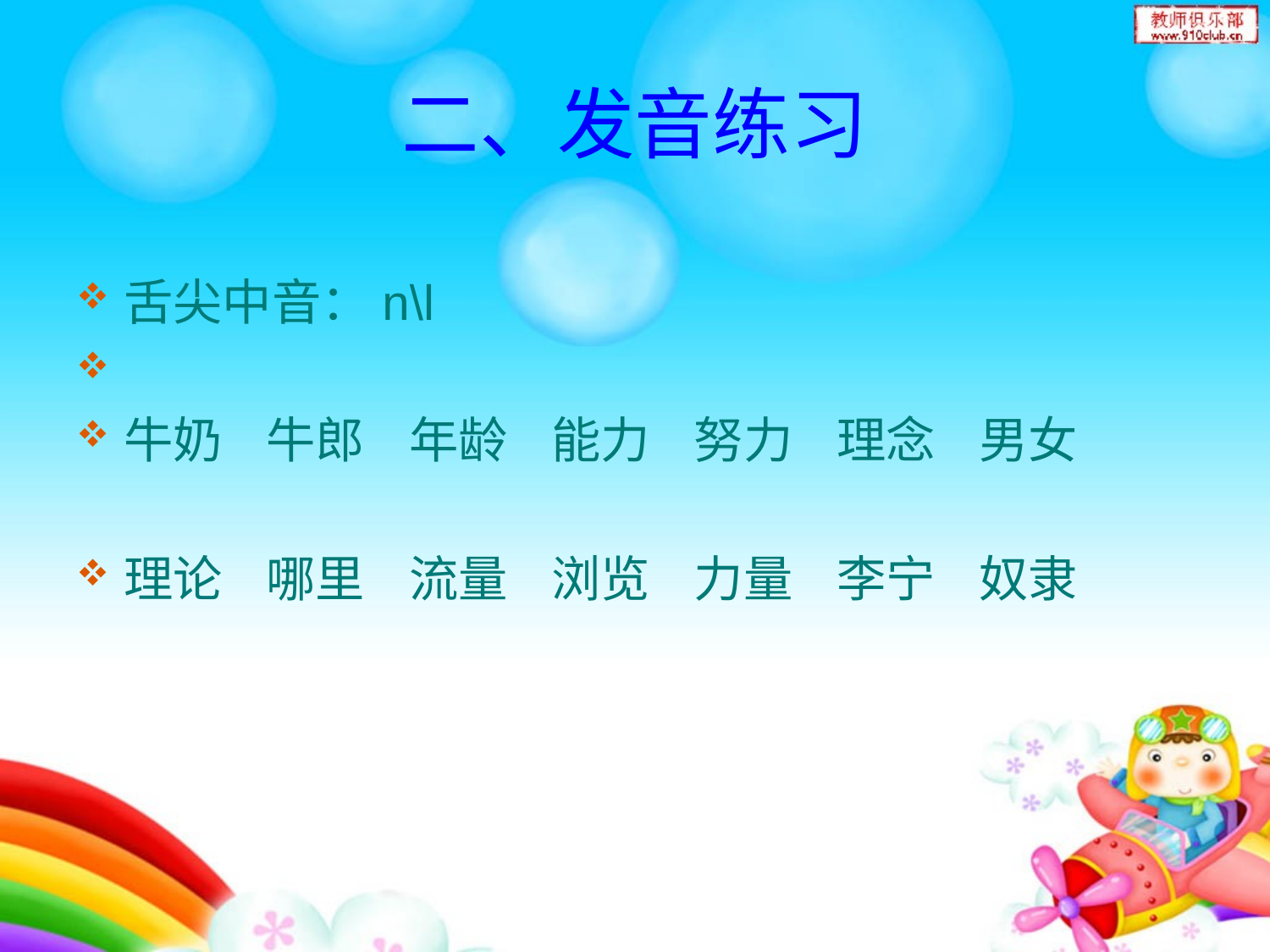

# 二、发音练习
舌尖中音：n\l

牛奶    牛郎    年龄    能力    努力    理念    男女

理论    哪里    流量    浏览    力量    李宁    奴隶